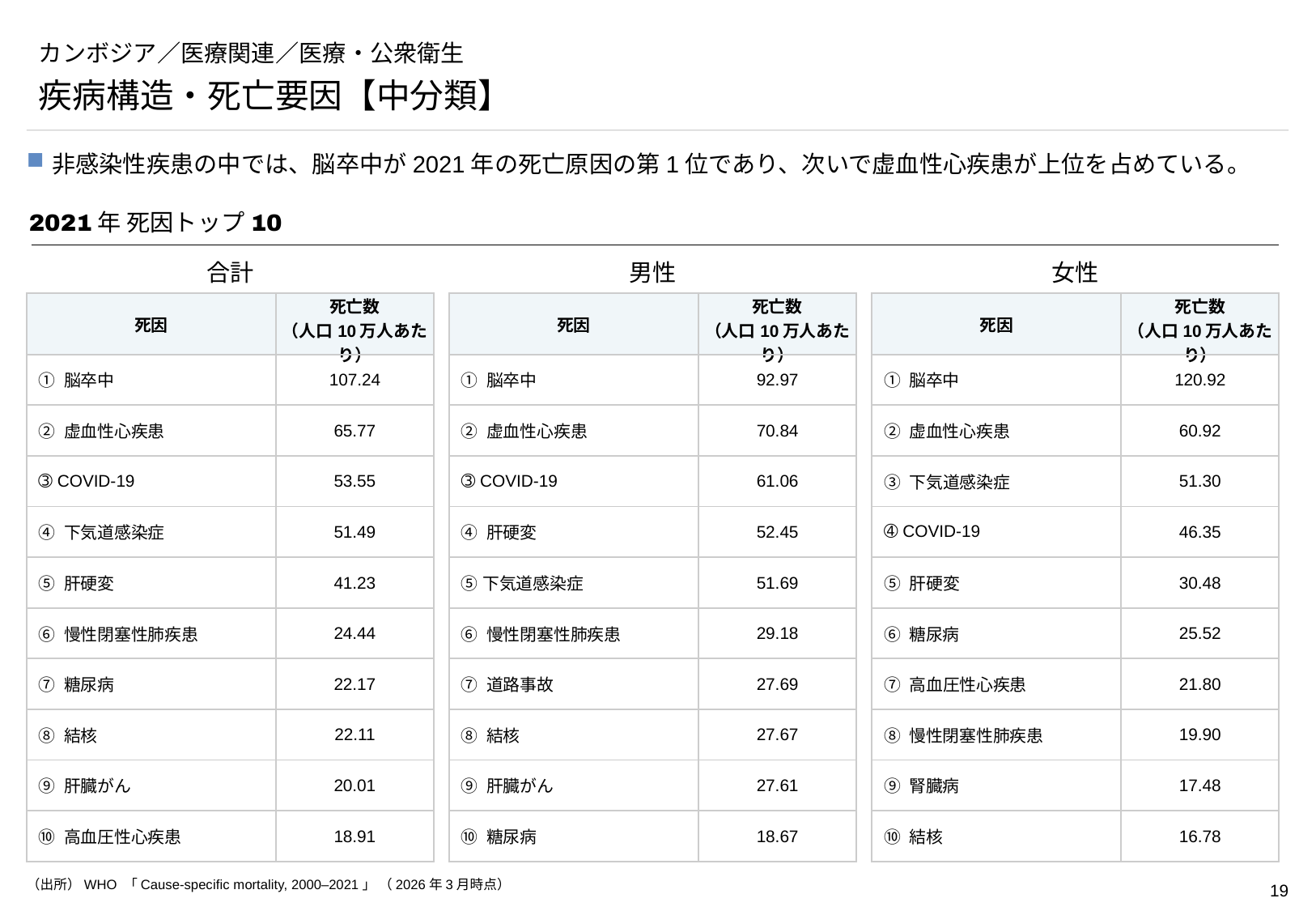

# カンボジア／医療関連／医療・公衆衛生
疾病構造・死亡要因【中分類】
非感染性疾患の中では、脳卒中が2021年の死亡原因の第1位であり、次いで虚血性心疾患が上位を占めている。
2021年 死因トップ10
合計
男性
女性
| 死因 | 死亡数 （人口10万人あたり） |
| --- | --- |
| ➀ 脳卒中 | 107.24 |
| ➁ 虚血性心疾患 | 65.77 |
| ➂ COVID-19 | 53.55 |
| ➃ 下気道感染症 | 51.49 |
| ➄ 肝硬変 | 41.23 |
| ➅ 慢性閉塞性肺疾患 | 24.44 |
| ➆ 糖尿病 | 22.17 |
| ➇ 結核 | 22.11 |
| ➈ 肝臓がん | 20.01 |
| ➉ 高血圧性心疾患 | 18.91 |
| 死因 | 死亡数 （人口10万人あたり） |
| --- | --- |
| ➀ 脳卒中 | 92.97 |
| ➁ 虚血性心疾患 | 70.84 |
| ➂ COVID-19 | 61.06 |
| ➃ 肝硬変 | 52.45 |
| ➄下気道感染症 | 51.69 |
| ➅ 慢性閉塞性肺疾患 | 29.18 |
| ➆ 道路事故 | 27.69 |
| ➇ 結核 | 27.67 |
| ➈ 肝臓がん | 27.61 |
| ➉ 糖尿病 | 18.67 |
| 死因 | 死亡数 （人口10万人あたり） |
| --- | --- |
| ➀ 脳卒中 | 120.92 |
| ➁ 虚血性心疾患 | 60.92 |
| ➂ 下気道感染症 | 51.30 |
| ➃ COVID-19 | 46.35 |
| ➄ 肝硬変 | 30.48 |
| ➅ 糖尿病 | 25.52 |
| ➆ 高血圧性心疾患 | 21.80 |
| ➇ 慢性閉塞性肺疾患 | 19.90 |
| ➈ 腎臓病 | 17.48 |
| ➉ 結核 | 16.78 |
（出所）WHO 「Cause-specific mortality, 2000–2021」 （2026年3月時点）